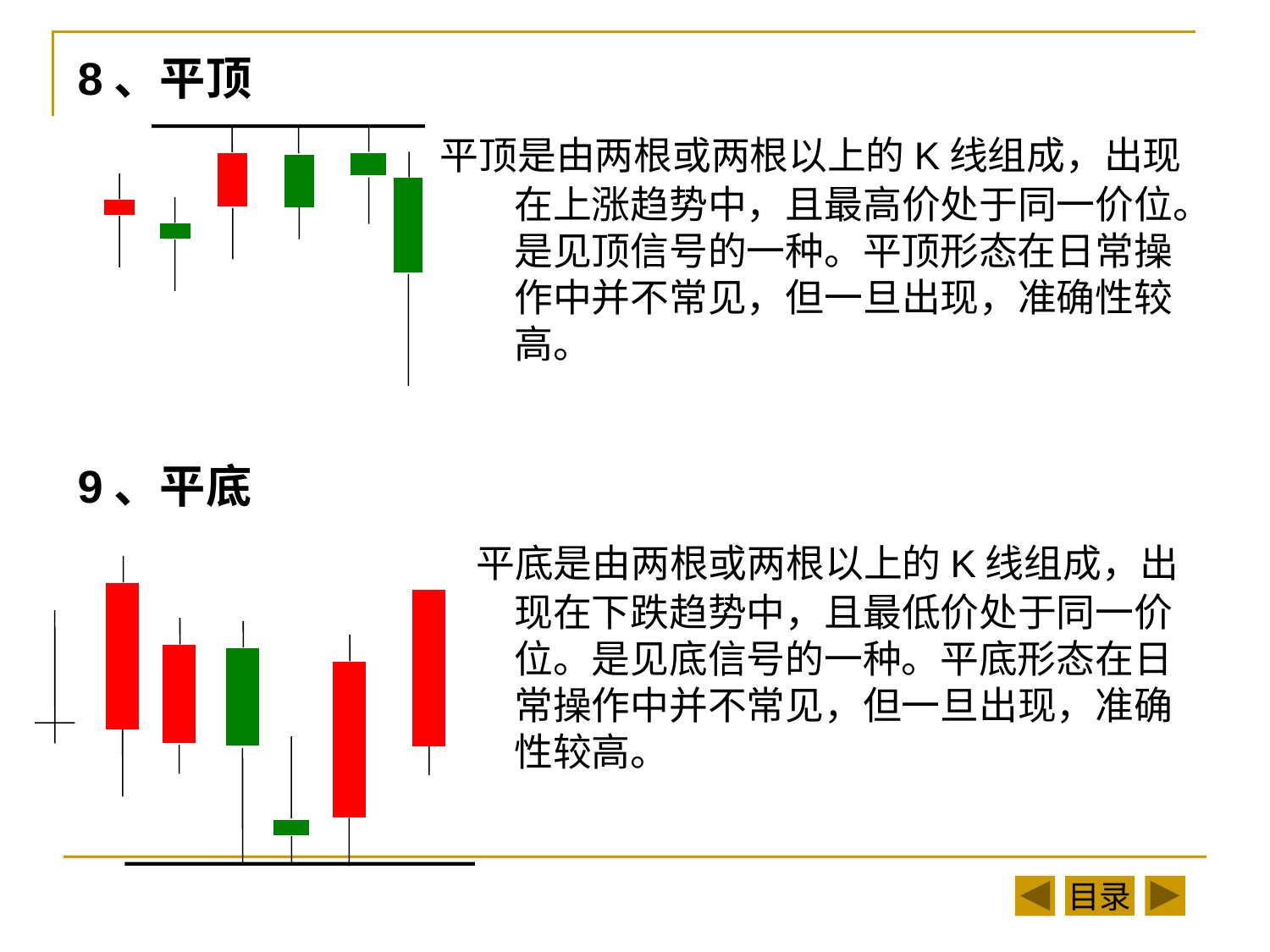

8、平顶
                             平顶是由两根或两根以上的K线组成，出现在上涨趋势中，且最高价处于同一价位。是见顶信号的一种。平顶形态在日常操作中并不常见，但一旦出现，准确性较高。

9、平底
                                平底是由两根或两根以上的K线组成，出现在下跌趋势中，且最低价处于同一价位。是见底信号的一种。平底形态在日常操作中并不常见，但一旦出现，准确性较高。